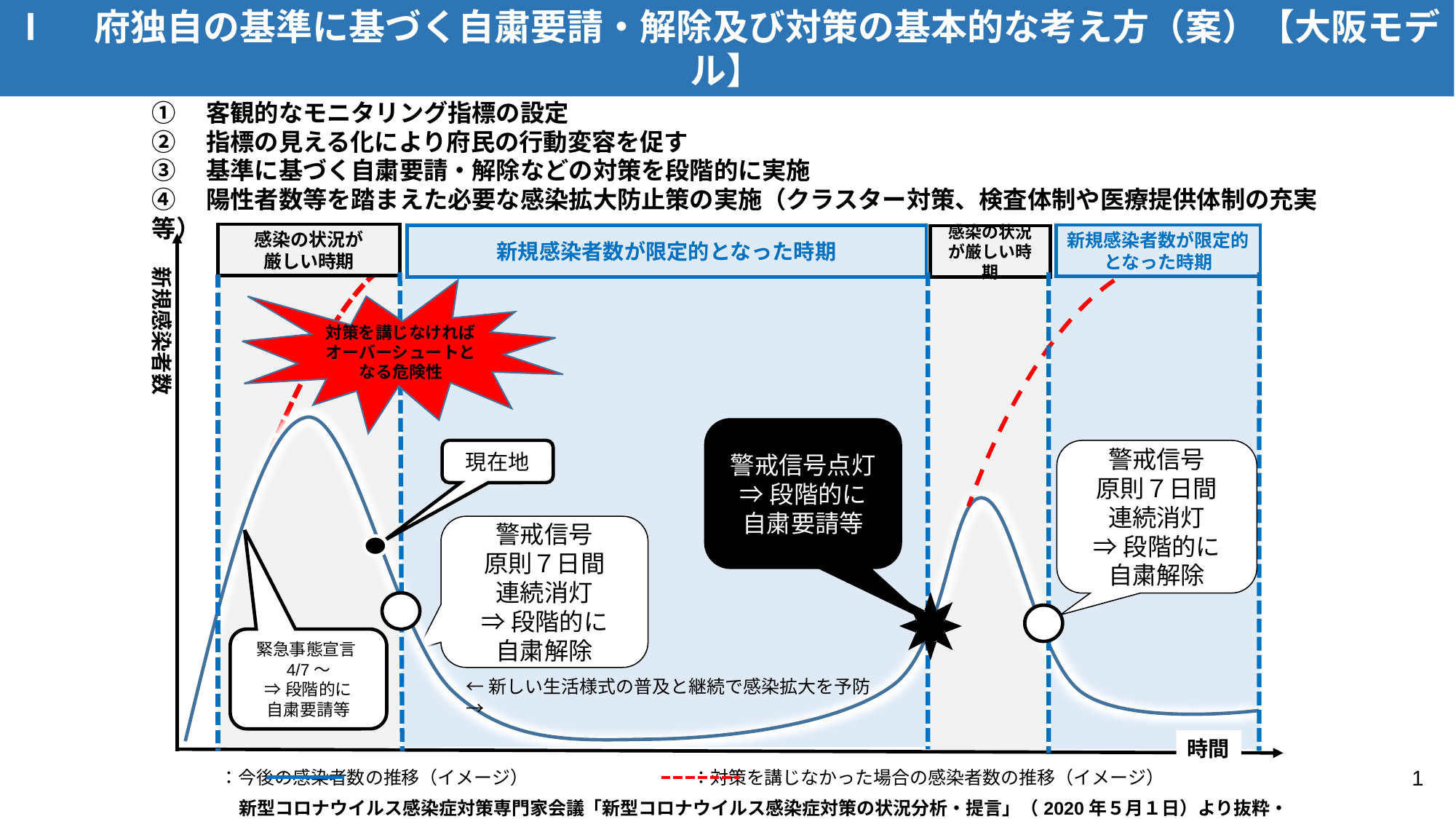

Ⅰ　府独自の基準に基づく自粛要請・解除及び対策の基本的な考え方（案）【大阪モデル】
【大阪モデル】
①　客観的なモニタリング指標の設定
②　指標の見える化により府民の行動変容を促す
③　基準に基づく自粛要請・解除などの対策を段階的に実施
④　陽性者数等を踏まえた必要な感染拡大防止策の実施（クラスター対策、検査体制や医療提供体制の充実等）
感染の状況が
厳しい時期
新規感染者数が限定的となった時期
新規感染者数が限定的となった時期
感染の状況が厳しい時期

新規感染者数

対策を講じなければオーバーシュートとなる危険性

警戒信号点灯
⇒段階的に
自粛要請等
現在地
警戒信号
原則７日間
連続消灯
⇒段階的に
自粛解除
警戒信号
原則７日間
連続消灯
⇒段階的に
自粛解除

緊急事態宣言4/7～
⇒段階的に
自粛要請等
←新しい生活様式の普及と継続で感染拡大を予防→
時間
1
：今後の感染者数の推移（イメージ）　　　　　　　　　：対策を講じなかった場合の感染者数の推移（イメージ）
新型コロナウイルス感染症対策専門家会議「新型コロナウイルス感染症対策の状況分析・提言」（2020年５月１日）より抜粋・一部改変